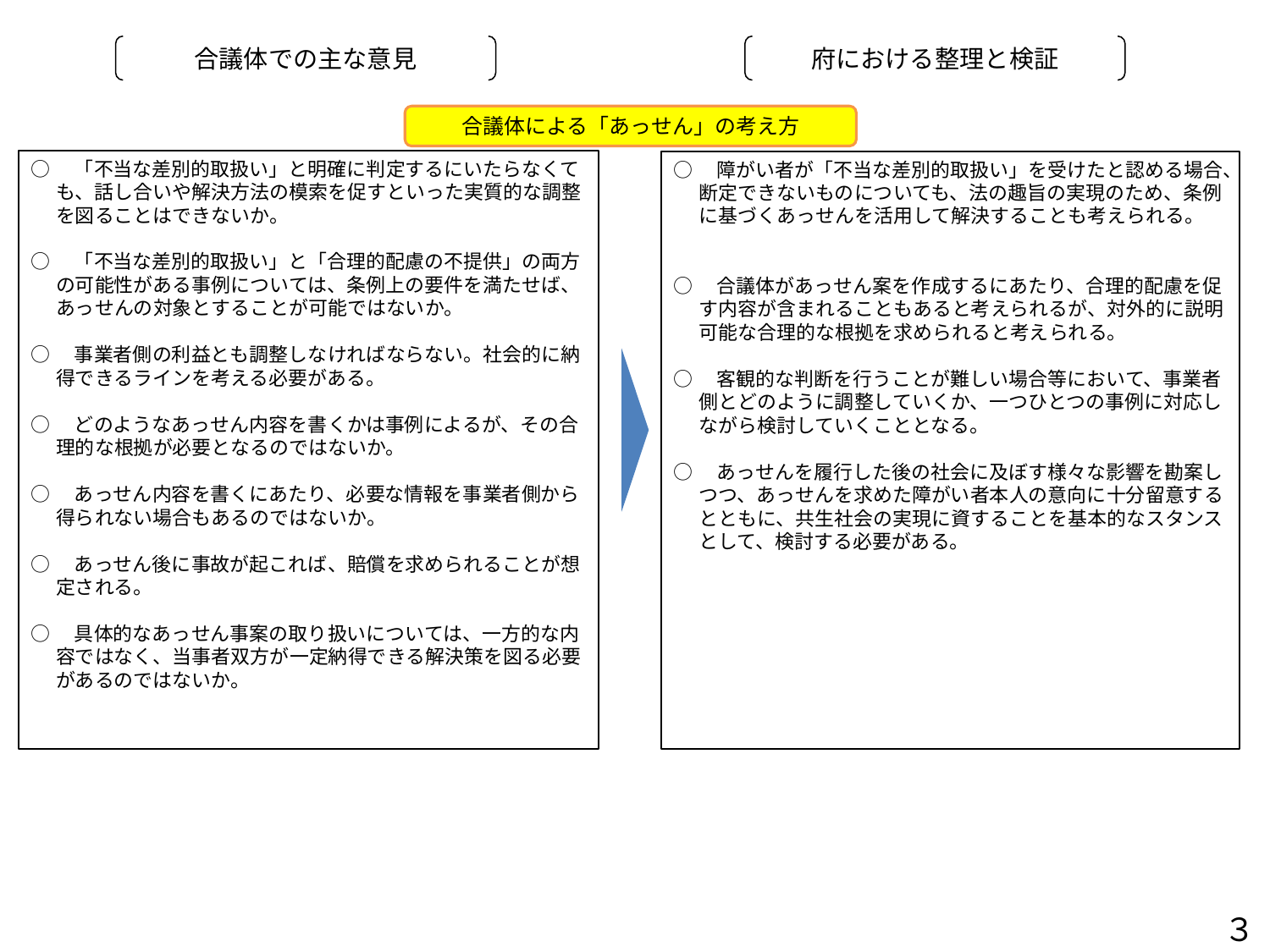

合議体での主な意見
府における整理と検証
合議体による「あっせん」の考え方
○　「不当な差別的取扱い」と明確に判定するにいたらなくても、話し合いや解決方法の模索を促すといった実質的な調整を図ることはできないか。

○　「不当な差別的取扱い」と「合理的配慮の不提供」の両方の可能性がある事例については、条例上の要件を満たせば、あっせんの対象とすることが可能ではないか。

○　事業者側の利益とも調整しなければならない。社会的に納得できるラインを考える必要がある。

○　どのようなあっせん内容を書くかは事例によるが、その合理的な根拠が必要となるのではないか。

○　あっせん内容を書くにあたり、必要な情報を事業者側から得られない場合もあるのではないか。

○　あっせん後に事故が起これば、賠償を求められることが想定される。

○　具体的なあっせん事案の取り扱いについては、一方的な内容ではなく、当事者双方が一定納得できる解決策を図る必要があるのではないか。
○　障がい者が「不当な差別的取扱い」を受けたと認める場合、断定できないものについても、法の趣旨の実現のため、条例に基づくあっせんを活用して解決することも考えられる。

○　合議体があっせん案を作成するにあたり、合理的配慮を促す内容が含まれることもあると考えられるが、対外的に説明可能な合理的な根拠を求められると考えられる。

○　客観的な判断を行うことが難しい場合等において、事業者側とどのように調整していくか、一つひとつの事例に対応しながら検討していくこととなる。

○　あっせんを履行した後の社会に及ぼす様々な影響を勘案しつつ、あっせんを求めた障がい者本人の意向に十分留意するとともに、共生社会の実現に資することを基本的なスタンスとして、検討する必要がある。

３